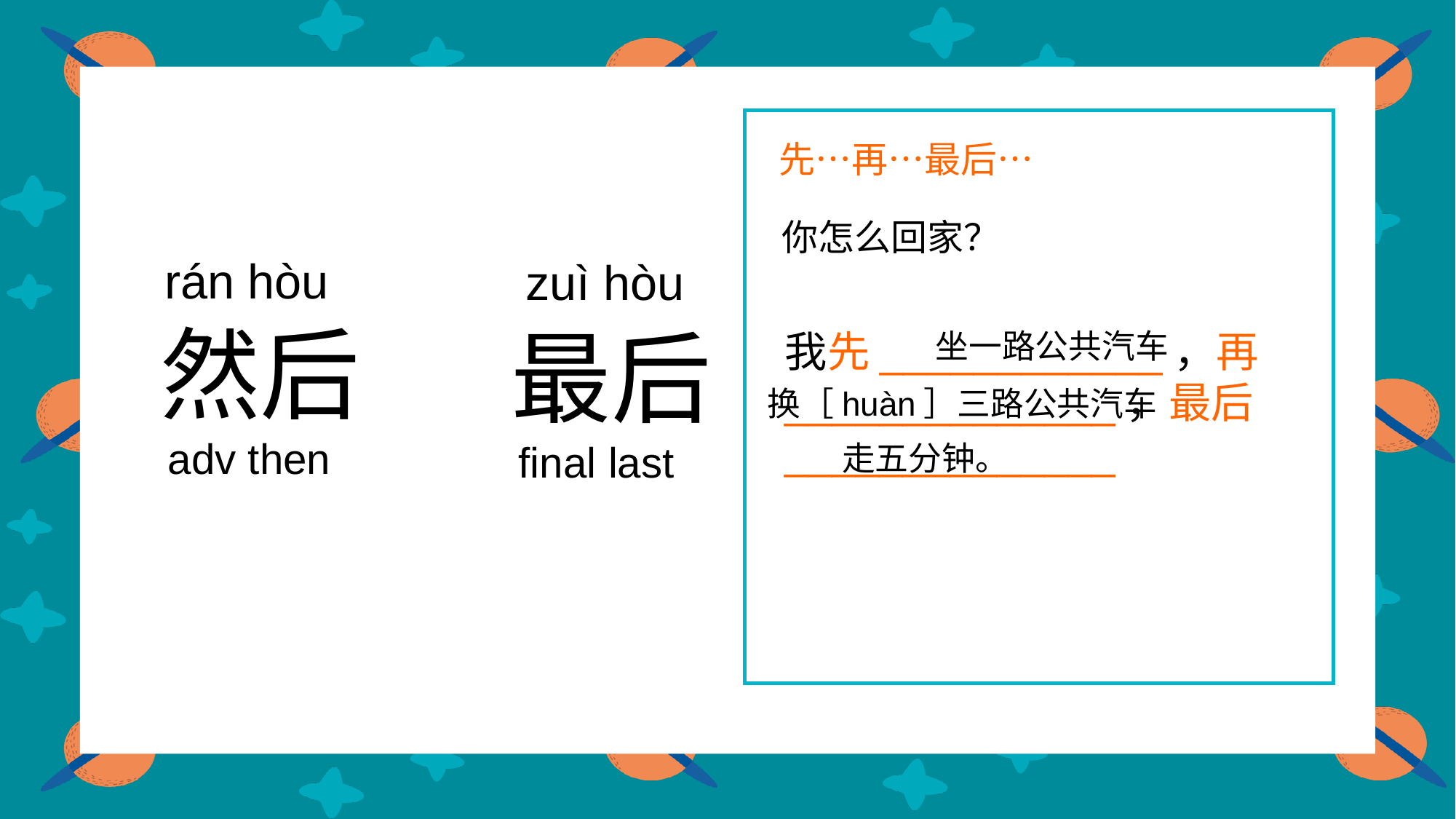

先…再…最后…
你怎么回家？
rán hòu
zuì hòu
      然后
              adv then
      最后
              final last
我先____________，再______________，最后______________
坐一路公共汽车
换［huàn］三路公共汽车
走五分钟。